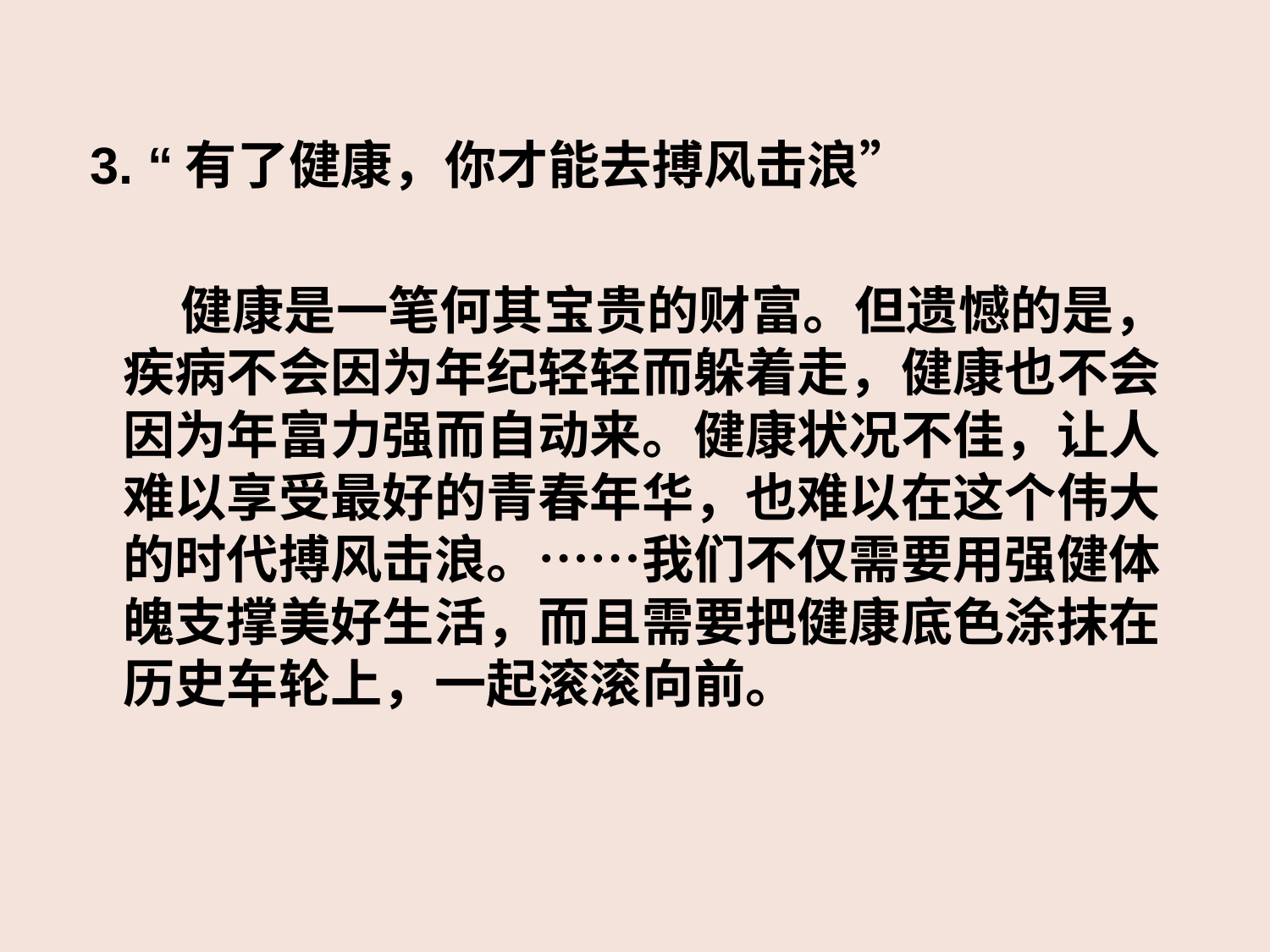

3. “有了健康，你才能去搏风击浪”

        健康是一笔何其宝贵的财富。但遗憾的是，疾病不会因为年纪轻轻而躲着走，健康也不会因为年富力强而自动来。健康状况不佳，让人难以享受最好的青春年华，也难以在这个伟大的时代搏风击浪。……我们不仅需要用强健体魄支撑美好生活，而且需要把健康底色涂抹在历史车轮上，一起滚滚向前。